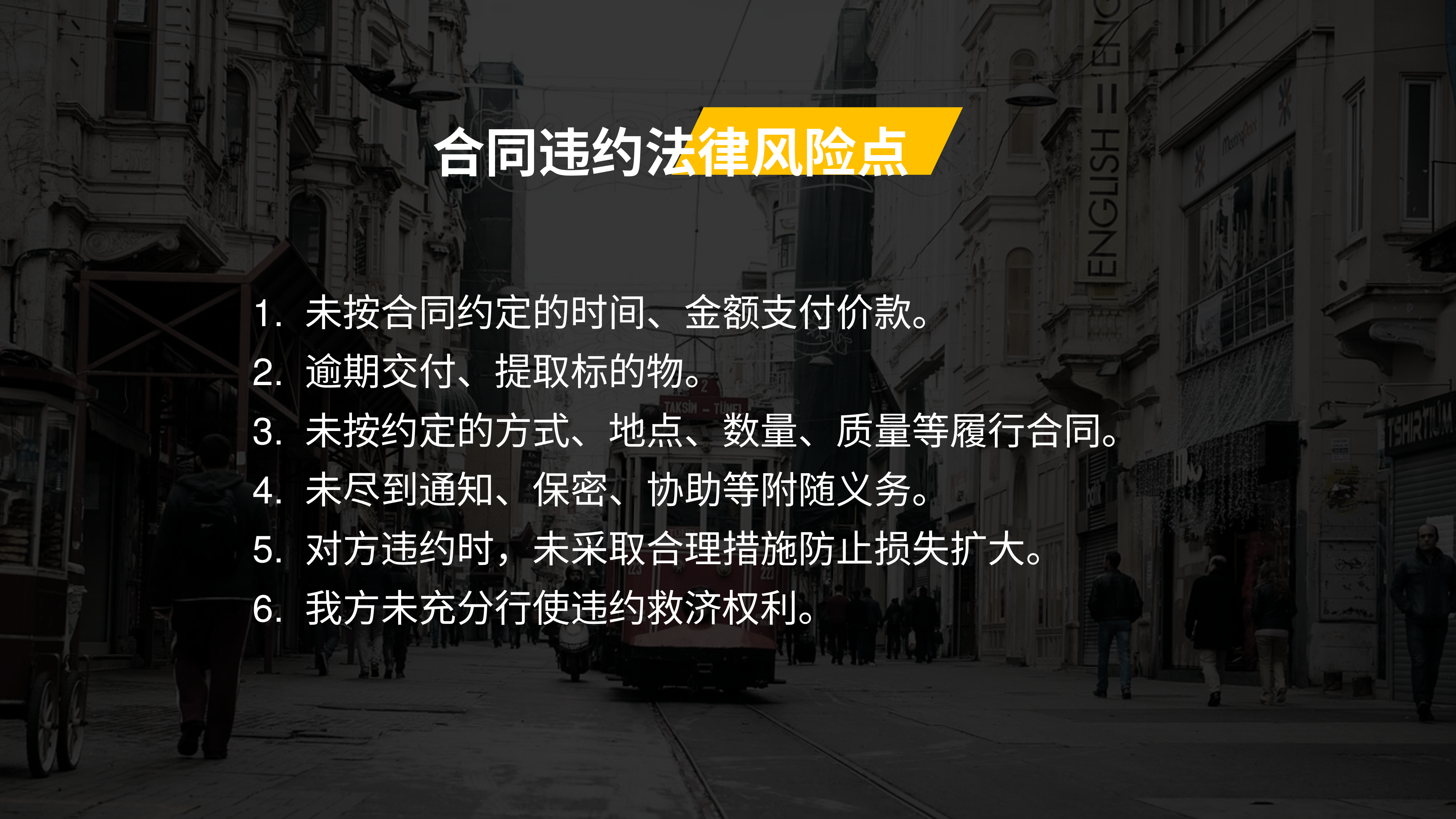

合同违约法律风险点

未按合同约定的时间、金额支付价款。
逾期交付、提取标的物。
未按约定的方式、地点、数量、质量等履行合同。
未尽到通知、保密、协助等附随义务。
对方违约时，未采取合理措施防止损失扩大。
我方未充分行使违约救济权利。